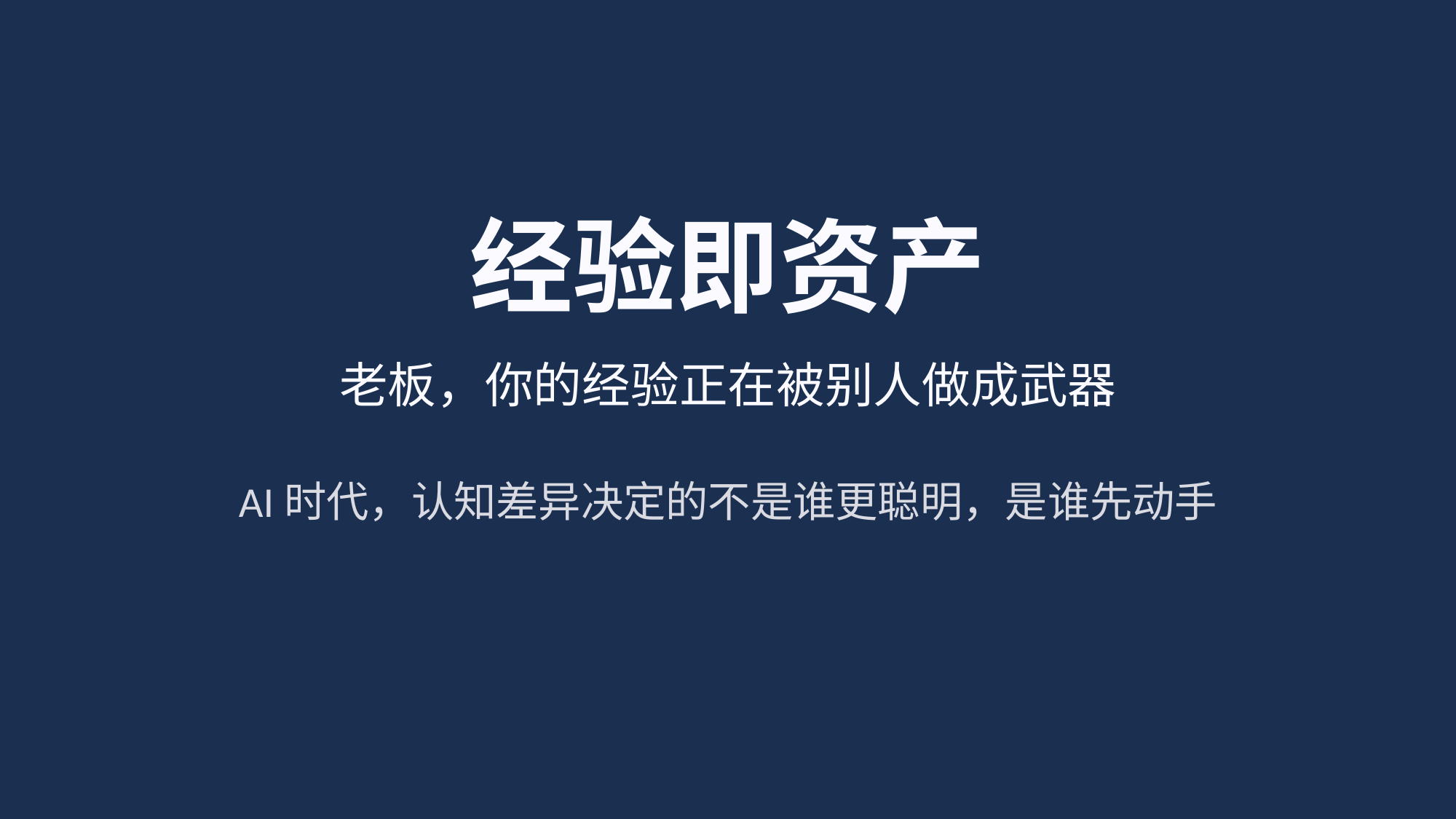

经验即资产
老板，你的经验正在被别人做成武器
AI时代，认知差异决定的不是谁更聪明，是谁先动手